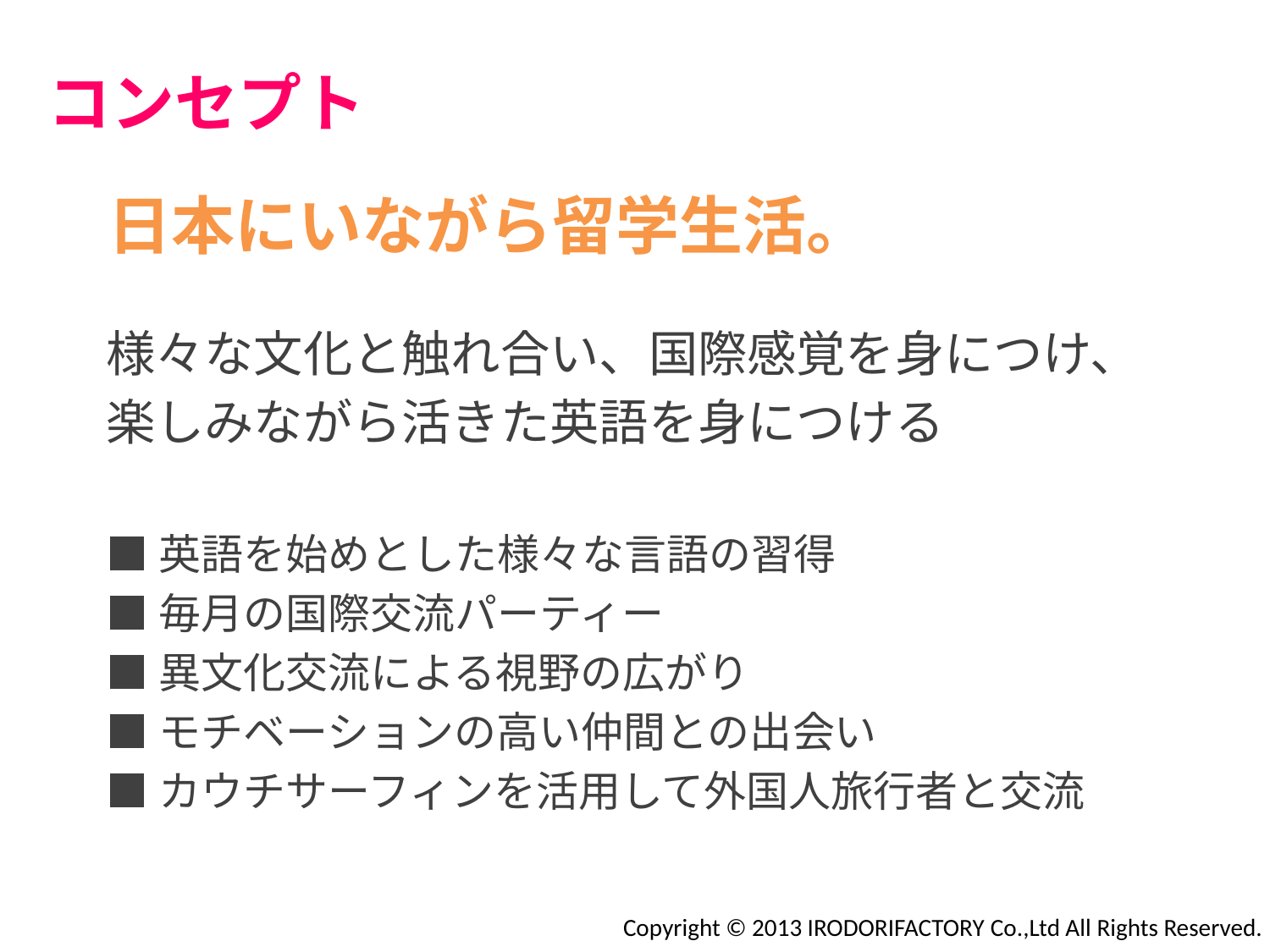

# コンセプト
日本にいながら留学生活。
様々な文化と触れ合い、国際感覚を身につけ、
楽しみながら活きた英語を身につける

■英語を始めとした様々な言語の習得
■毎月の国際交流パーティー
■異文化交流による視野の広がり
■モチベーションの高い仲間との出会い
■カウチサーフィンを活用して外国人旅行者と交流
Copyright © 2013 IRODORIFACTORY Co.,Ltd All Rights Reserved.